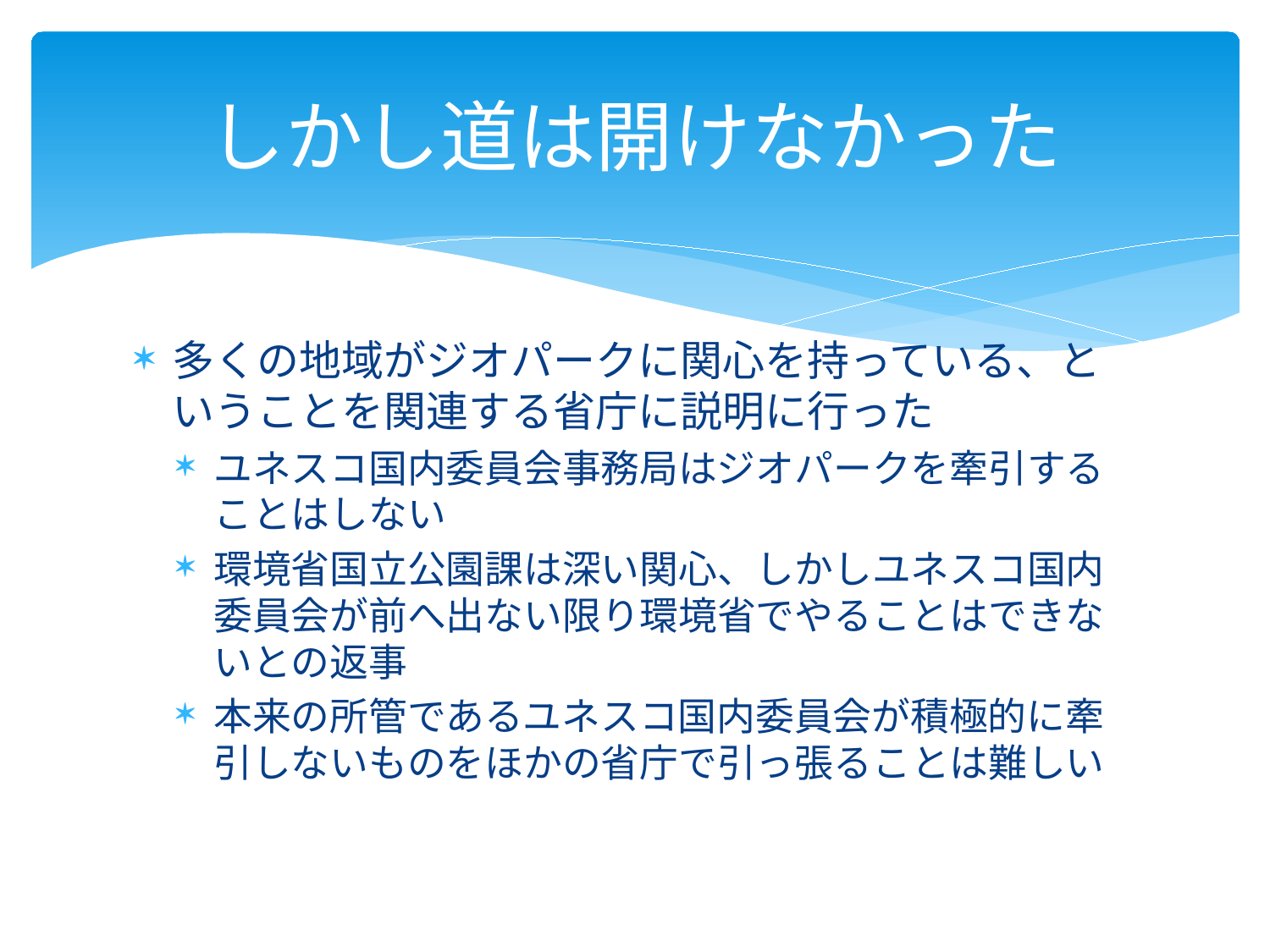

# しかし道は開けなかった
多くの地域がジオパークに関心を持っている、ということを関連する省庁に説明に行った
ユネスコ国内委員会事務局はジオパークを牽引することはしない
環境省国立公園課は深い関心、しかしユネスコ国内委員会が前へ出ない限り環境省でやることはできないとの返事
本来の所管であるユネスコ国内委員会が積極的に牽引しないものをほかの省庁で引っ張ることは難しい